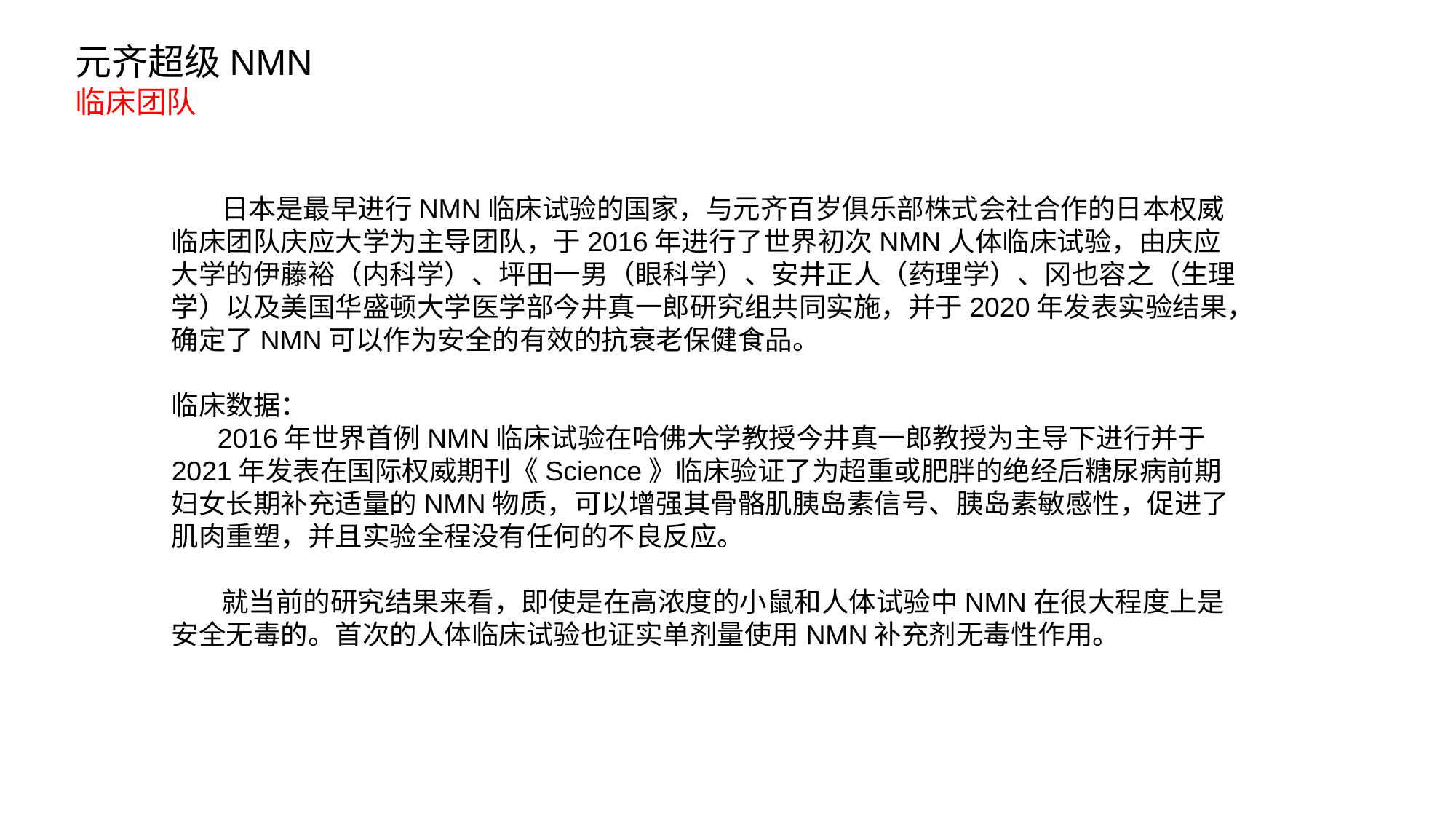

元齐超级NMN
临床团队
       日本是最早进行NMN临床试验的国家，与元齐百岁俱乐部株式会社合作的日本权威临床团队庆应大学为主导团队，于2016年进行了世界初次NMN人体临床试验，由庆应大学的伊藤裕（内科学）、坪田一男（眼科学）、安井正人（药理学）、冈也容之（生理学）以及美国华盛顿大学医学部今井真一郎研究组共同实施，并于2020年发表实验结果，确定了NMN可以作为安全的有效的抗衰老保健食品。

临床数据：
      2016年世界首例NMN临床试验在哈佛大学教授今井真一郎教授为主导下进行并于2021年发表在国际权威期刊《Science》临床验证了为超重或肥胖的绝经后糖尿病前期妇女长期补充适量的NMN物质，可以增强其骨骼肌胰岛素信号、胰岛素敏感性，促进了肌肉重塑，并且实验全程没有任何的不良反应。

       就当前的研究结果来看，即使是在高浓度的小鼠和人体试验中NMN在很大程度上是安全无毒的。首次的人体临床试验也证实单剂量使用NMN补充剂无毒性作用。